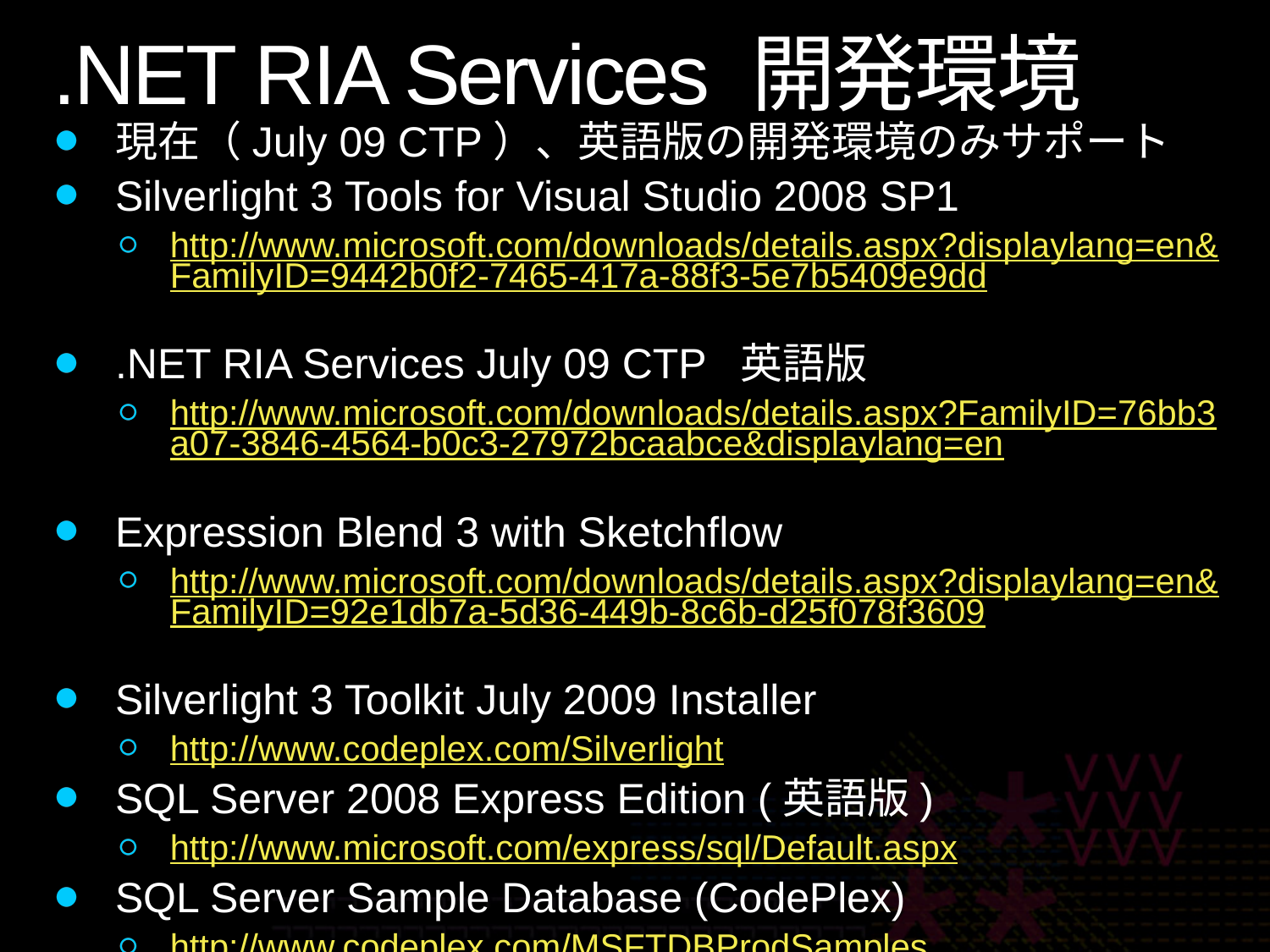

# .NET RIA Services 開発環境
現在（July 09 CTP）、英語版の開発環境のみサポート
Silverlight 3 Tools for Visual Studio 2008 SP1
http://www.microsoft.com/downloads/details.aspx?displaylang=en&FamilyID=9442b0f2-7465-417a-88f3-5e7b5409e9dd
.NET RIA Services July 09 CTP  英語版
http://www.microsoft.com/downloads/details.aspx?FamilyID=76bb3a07-3846-4564-b0c3-27972bcaabce&displaylang=en
Expression Blend 3 with Sketchflow
http://www.microsoft.com/downloads/details.aspx?displaylang=en&FamilyID=92e1db7a-5d36-449b-8c6b-d25f078f3609
Silverlight 3 Toolkit July 2009 Installer
http://www.codeplex.com/Silverlight
SQL Server 2008 Express Edition (英語版)
http://www.microsoft.com/express/sql/Default.aspx
SQL Server Sample Database (CodePlex)
http://www.codeplex.com/MSFTDBProdSamples